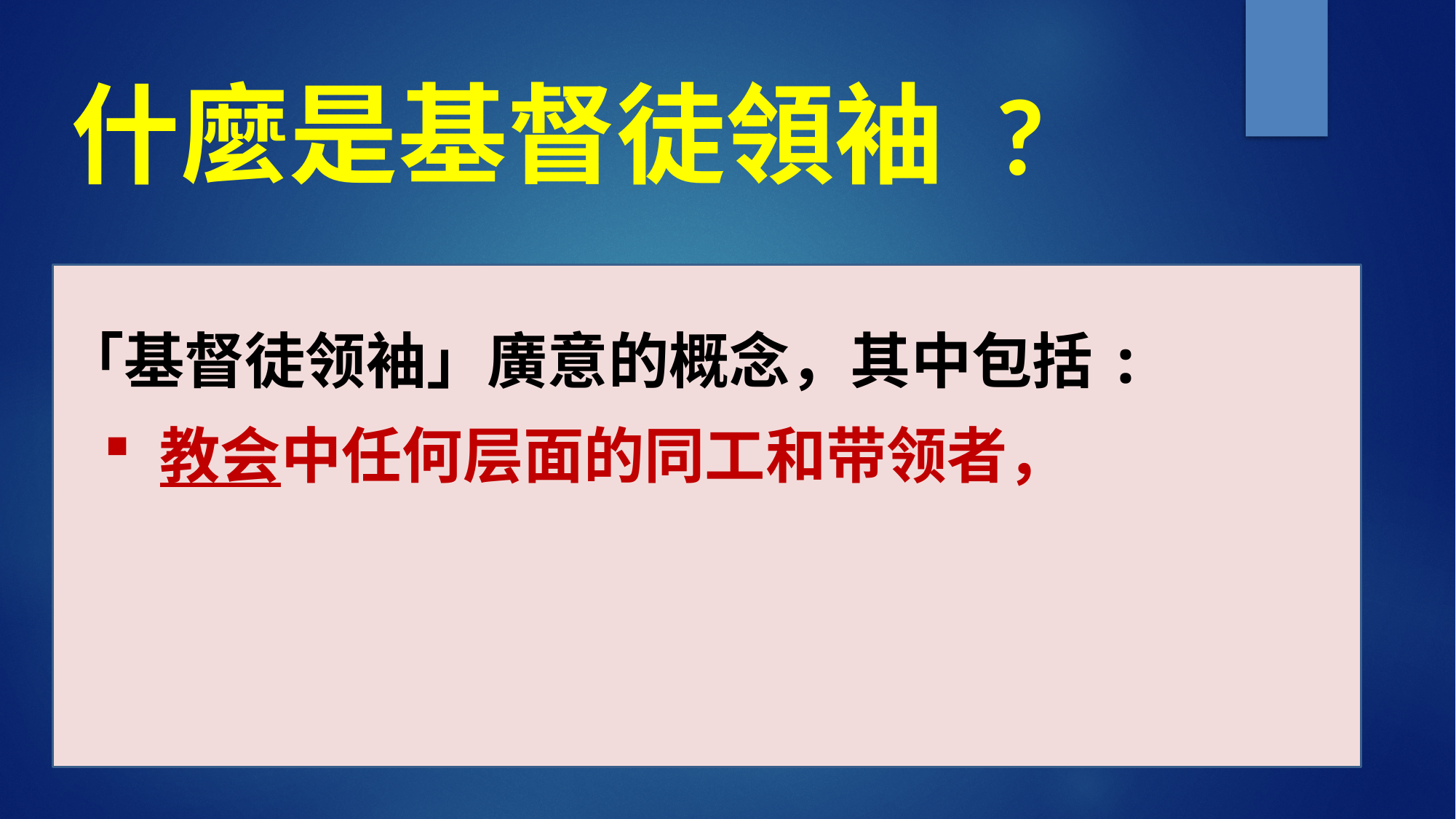

什麼是基督徒領袖 ?

「基督徒领袖」廣意的概念，其中包括:

 教会中任何层面的同工和带领者，
基督教机构中的各级领导者，
 在非基督教机构、企业、公司和工厂中的
  基督徒领导者等等。